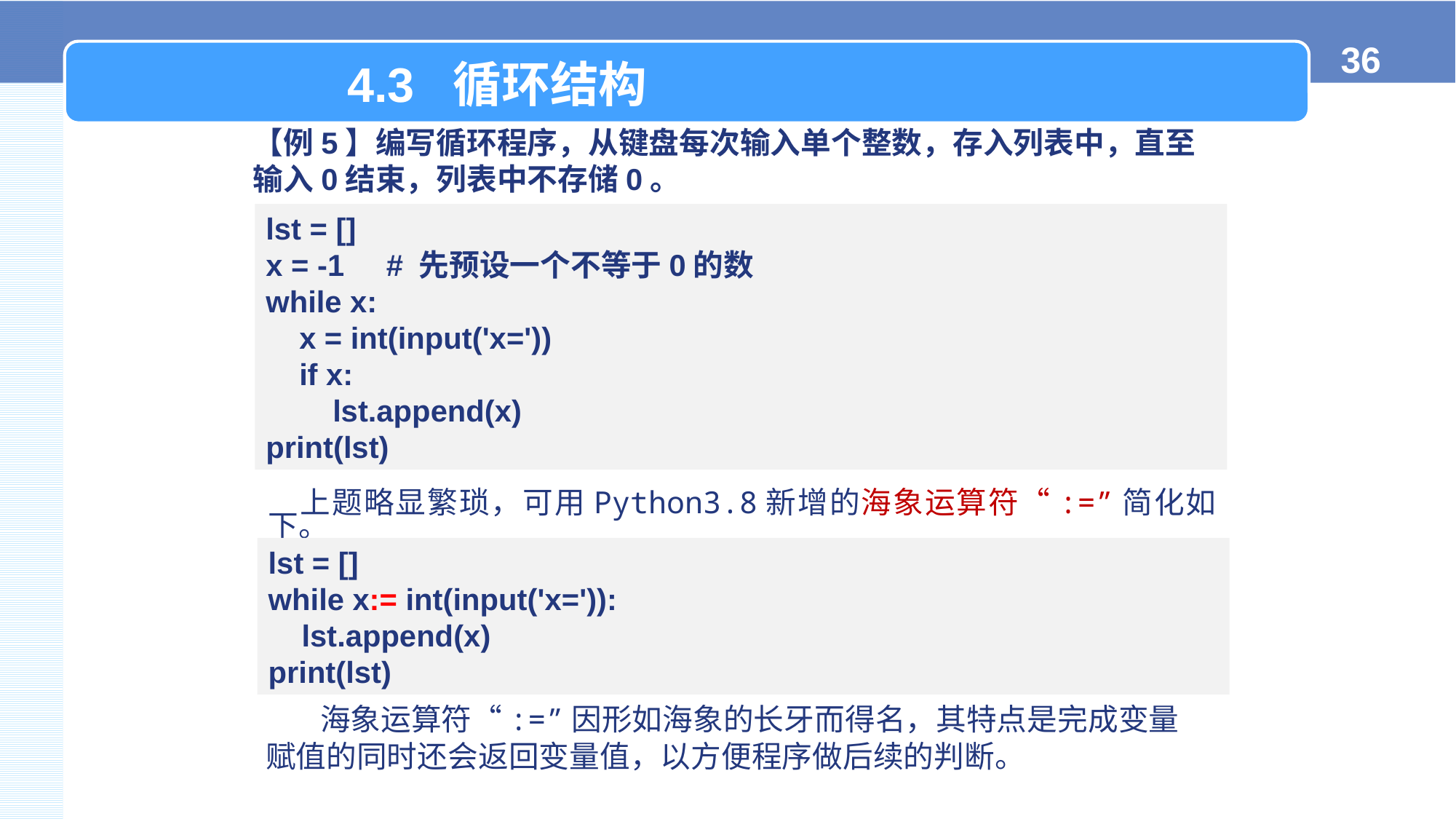

4.3  循环结构
【例5】编写循环程序，从键盘每次输入单个整数，存入列表中，直至输入0结束，列表中不存储0。
lst = []
x = -1     # 先预设一个不等于0的数
while x:
    x = int(input('x='))
    if x:
        lst.append(x)
print(lst)
上题略显繁琐，可用Python3.8新增的海象运算符“:=”简化如下。
lst = []
while x:= int(input('x=')):
    lst.append(x)
print(lst)
海象运算符“:=”因形如海象的长牙而得名，其特点是完成变量赋值的同时还会返回变量值，以方便程序做后续的判断。